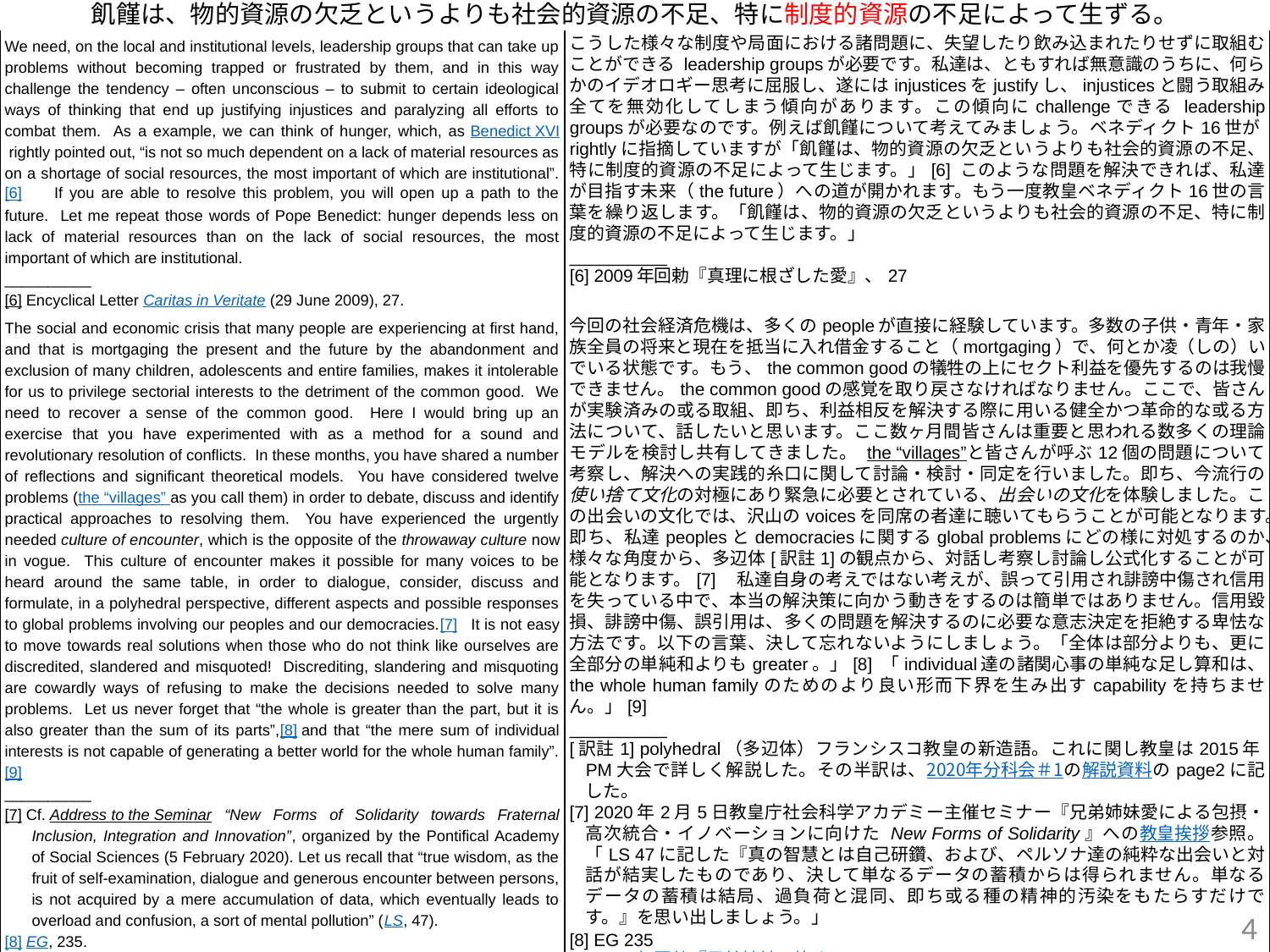

# 飢饉は、物的資源の欠乏というよりも社会的資源の不足、特に制度的資源の不足によって生ずる。
| We need, on the local and institutional levels, leadership groups that can take up problems without becoming trapped or frustrated by them, and in this way challenge the tendency – often unconscious – to submit to certain ideological ways of thinking that end up justifying injustices and paralyzing all efforts to combat them. As a example, we can think of hunger, which, as Benedict XVI rightly pointed out, “is not so much dependent on a lack of material resources as on a shortage of social resources, the most important of which are institutional”.[6] 　If you are able to resolve this problem, you will open up a path to the future. Let me repeat those words of Pope Benedict: hunger depends less on lack of material resources than on the lack of social resources, the most important of which are institutional. \_\_\_\_\_\_\_\_\_\_ [6] Encyclical Letter Caritas in Veritate (29 June 2009), 27. | こうした様々な制度や局面における諸問題に、失望したり飲み込まれたりせずに取組むことができる leadership groupsが必要です。私達は、ともすれば無意識のうちに、何らかのイデオロギー思考に屈服し、遂にはinjusticesをjustifyし、injusticesと闘う取組み全てを無効化してしまう傾向があります。この傾向にchallengeできる leadership groupsが必要なのです。例えば飢饉について考えてみましょう。ベネディクト16世がrightlyに指摘していますが「飢饉は、物的資源の欠乏というよりも社会的資源の不足、特に制度的資源の不足によって生じます。」[6] このような問題を解決できれば、私達が目指す未来（the future）への道が開かれます。もう一度教皇ベネディクト16世の言葉を繰り返します。「飢饉は、物的資源の欠乏というよりも社会的資源の不足、特に制度的資源の不足によって生じます。」 \_\_\_\_\_\_\_\_\_\_ [6] 2009年回勅『真理に根ざした愛』、27 |
| --- | --- |
| The social and economic crisis that many people are experiencing at first hand, and that is mortgaging the present and the future by the abandonment and exclusion of many children, adolescents and entire families, makes it intolerable for us to privilege sectorial interests to the detriment of the common good. We need to recover a sense of the common good. Here I would bring up an exercise that you have experimented with as a method for a sound and revolutionary resolution of conflicts. In these months, you have shared a number of reflections and significant theoretical models. You have considered twelve problems (the “villages” as you call them) in order to debate, discuss and identify practical approaches to resolving them. You have experienced the urgently needed culture of encounter, which is the opposite of the throwaway culture now in vogue. This culture of encounter makes it possible for many voices to be heard around the same table, in order to dialogue, consider, discuss and formulate, in a polyhedral perspective, different aspects and possible responses to global problems involving our peoples and our democracies.[7]  It is not easy to move towards real solutions when those who do not think like ourselves are discredited, slandered and misquoted! Discrediting, slandering and misquoting are cowardly ways of refusing to make the decisions needed to solve many problems. Let us never forget that “the whole is greater than the part, but it is also greater than the sum of its parts”,[8] and that “the mere sum of individual interests is not capable of generating a better world for the whole human family”.[9] \_\_\_\_\_\_\_\_\_\_ [7] Cf. Address to the Seminar “New Forms of Solidarity towards Fraternal Inclusion, Integration and Innovation”, organized by the Pontifical Academy of Social Sciences (5 February 2020). Let us recall that “true wisdom, as the fruit of self-examination, dialogue and generous encounter between persons, is not acquired by a mere accumulation of data, which eventually leads to overload and confusion, a sort of mental pollution” (LS, 47). [8] EG, 235. [9] Encyclical Letter Fratelli Tutti (3 October 2020), 105. Hereafter, FT. | 今回の社会経済危機は、多くのpeopleが直接に経験しています。多数の子供・青年・家族全員の将来と現在を抵当に入れ借金すること（mortgaging）で、何とか凌（しの）いでいる状態です。もう、the common goodの犠牲の上にセクト利益を優先するのは我慢できません。the common goodの感覚を取り戻さなければなりません。ここで、皆さんが実験済みの或る取組、即ち、利益相反を解決する際に用いる健全かつ革命的な或る方法について、話したいと思います。ここ数ヶ月間皆さんは重要と思われる数多くの理論モデルを検討し共有してきました。 the “villages”と皆さんが呼ぶ12個の問題について考察し、解決への実践的糸口に関して討論・検討・同定を行いました。即ち、今流行の使い捨て文化の対極にあり緊急に必要とされている、出会いの文化を体験しました。この出会いの文化では、沢山のvoicesを同席の者達に聴いてもらうことが可能となります。即ち、私達peoplesとdemocraciesに関するglobal problemsにどの様に対処するのか、様々な角度から、多辺体[訳註1]の観点から、対話し考察し討論し公式化することが可能となります。[7]　私達自身の考えではない考えが、誤って引用され誹謗中傷され信用を失っている中で、本当の解決策に向かう動きをするのは簡単ではありません。信用毀損、誹謗中傷、誤引用は、多くの問題を解決するのに必要な意志決定を拒絶する卑怯な方法です。以下の言葉、決して忘れないようにしましょう。「全体は部分よりも、更に全部分の単純和よりもgreater。」[8] 「individual達の諸関心事の単純な足し算和は、 the whole human familyのためのより良い形而下界を生み出すcapabilityを持ちません。」[9] \_\_\_\_\_\_\_\_\_\_ [訳註1] polyhedral（多辺体）フランシスコ教皇の新造語。これに関し教皇は2015年PM大会で詳しく解説した。その半訳は、2020年分科会＃1の解説資料のpage2に記した。 [7] 2020年2月5日教皇庁社会科学アカデミー主催セミナー『兄弟姉妹愛による包摂・高次統合・イノベーションに向けた New Forms of Solidarity』への教皇挨拶参照。「LS 47に記した『真の智慧とは自己研鑽、および、ペルソナ達の純粋な出会いと対話が結実したものであり、決して単なるデータの蓄積からは得られません。単なるデータの蓄積は結局、過負荷と混同、即ち或る種の精神的汚染をもたらすだけです。』を思い出しましょう。」 [8] EG 235 [9] 2020年回勅『兄弟姉妹の皆さん』、105 |
4